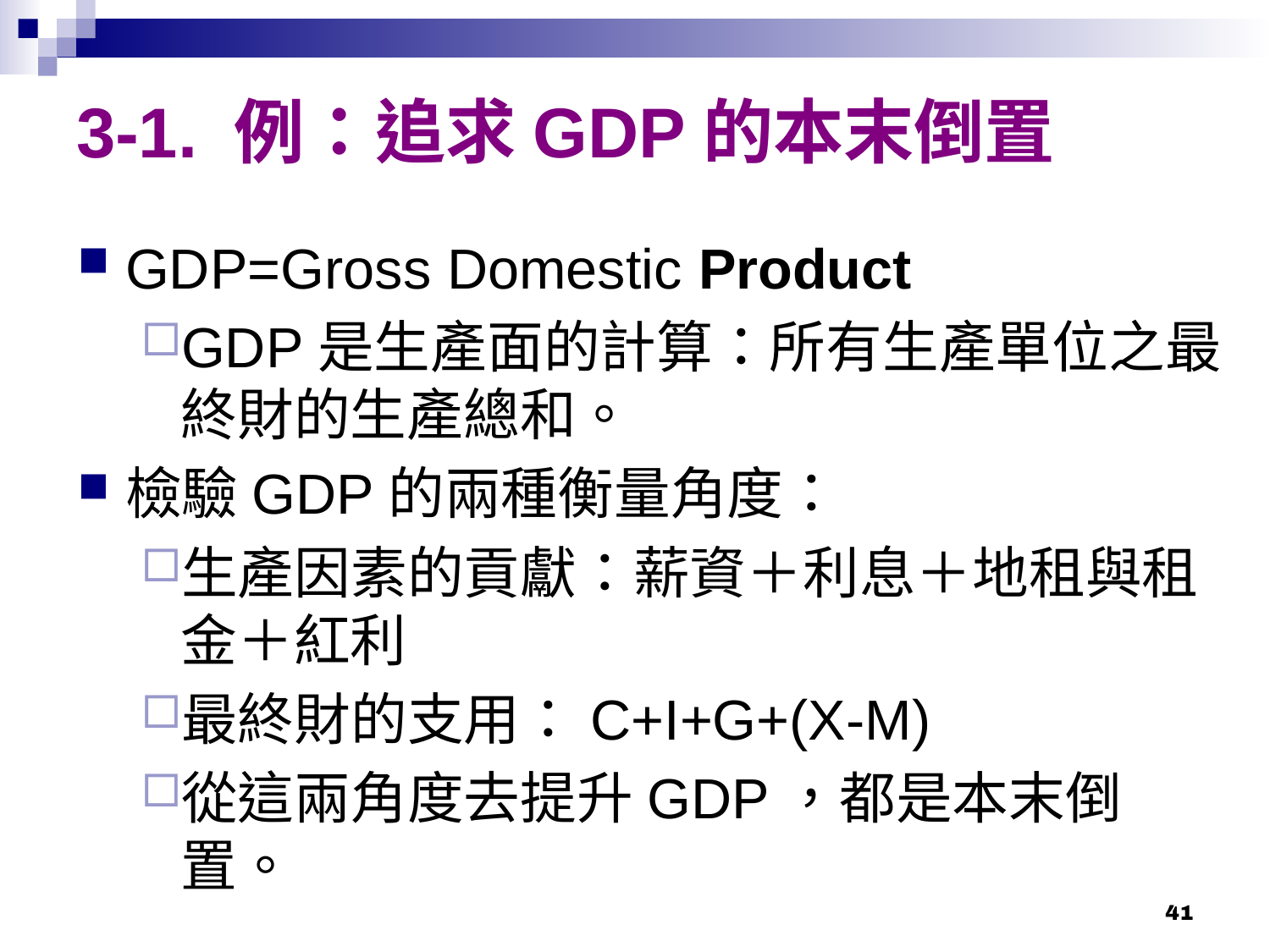

# 3-1. 例：追求GDP的本末倒置
GDP=Gross Domestic Product
GDP是生產面的計算：所有生產單位之最終財的生產總和。
檢驗GDP的兩種衡量角度：
生產因素的貢獻：薪資＋利息＋地租與租金＋紅利
最終財的支用：C+I+G+(X-M)
從這兩角度去提升GDP，都是本末倒置。
41